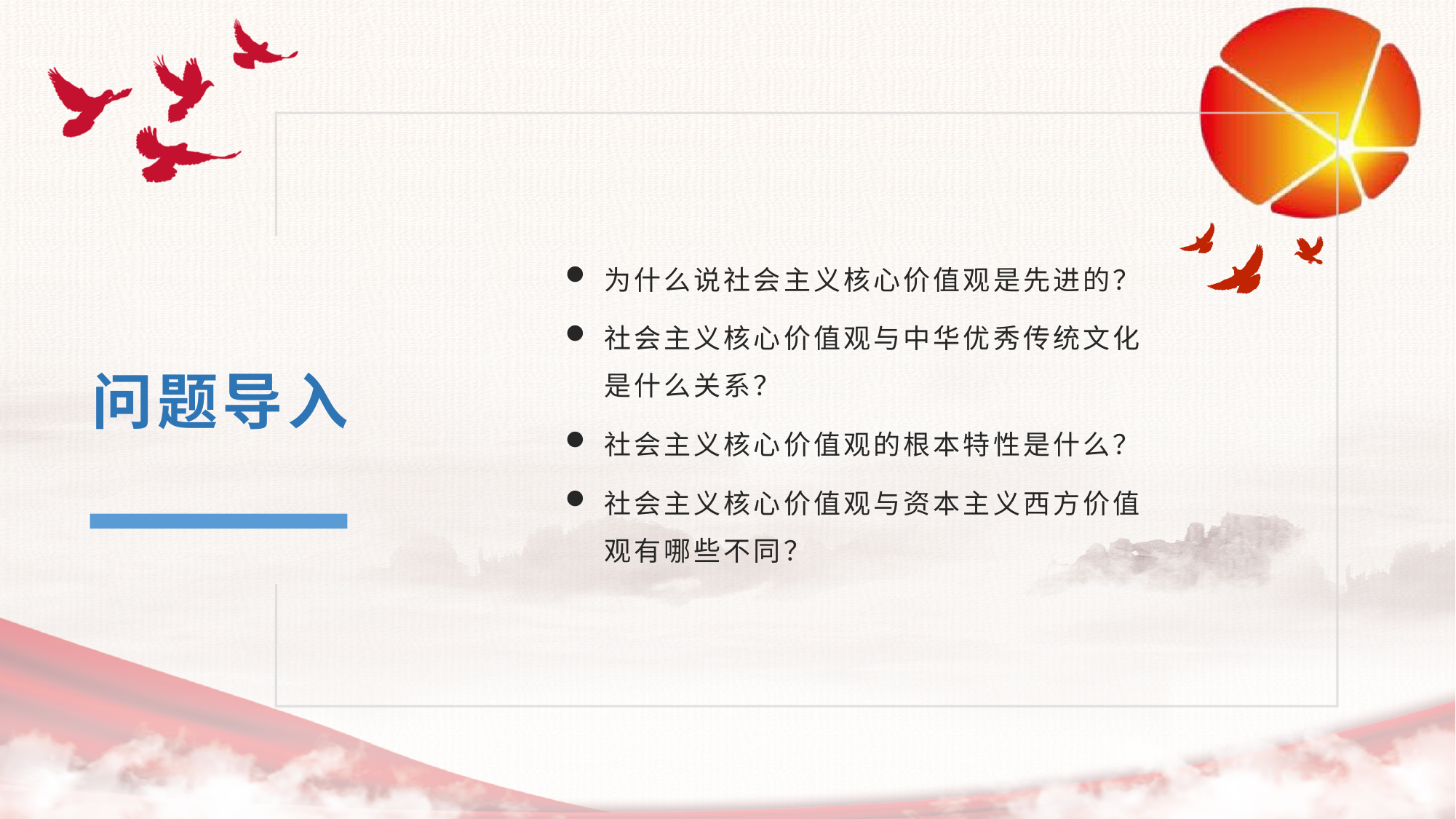

为什么说社会主义核心价值观是先进的？
社会主义核心价值观与中华优秀传统文化是什么关系？
社会主义核心价值观的根本特性是什么？
社会主义核心价值观与资本主义西方价值观有哪些不同？
问题导入